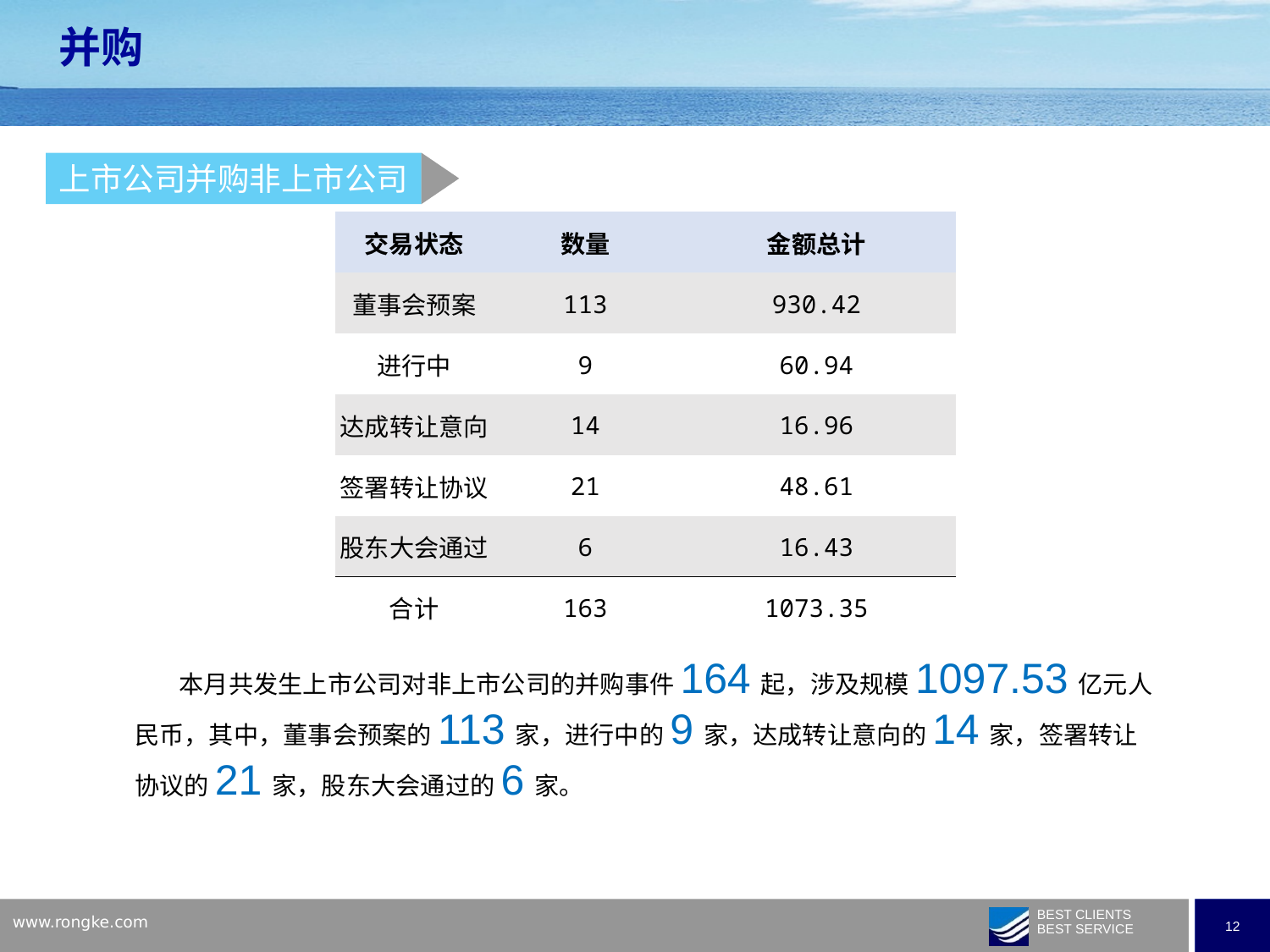

并购
上市公司并购非上市公司

| 交易状态 | 数量 | 金额总计 |
| --- | --- | --- |
| 董事会预案 | 113 | 930.42 |
| 进行中 | 9 | 60.94 |
| 达成转让意向 | 14 | 16.96 |
| 签署转让协议 | 21 | 48.61 |
| 股东大会通过 | 6 | 16.43 |
| 合计 | 163 | 1073.35 |
       本月共发生上市公司对非上市公司的并购事件164起，涉及规模1097.53亿元人民币，其中，董事会预案的113家，进行中的9家，达成转让意向的14家，签署转让协议的21家，股东大会通过的6家。